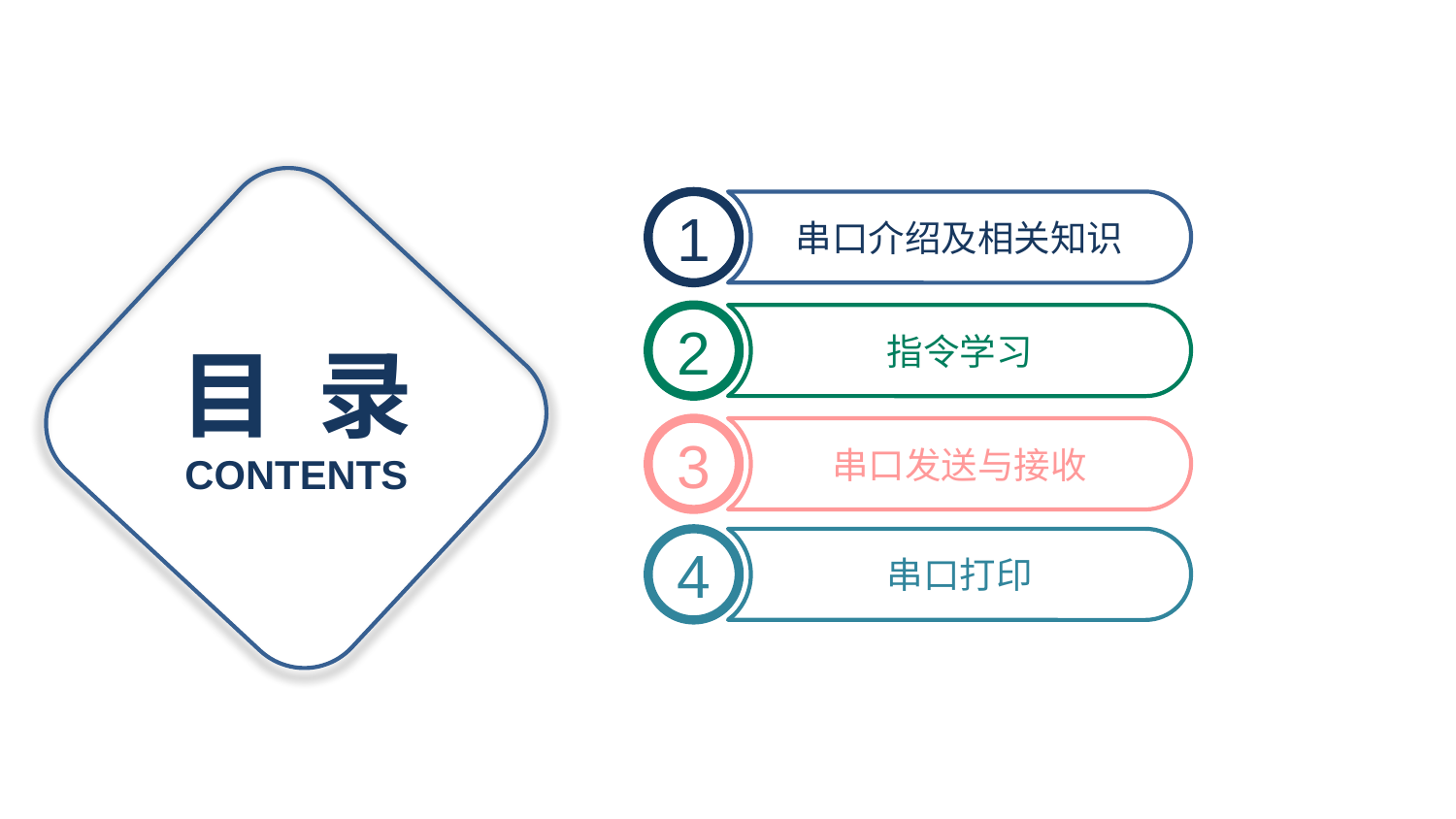

1
串口介绍及相关知识

2
指令学习
目  录
3
串口发送与接收
CONTENTS
4
串口打印